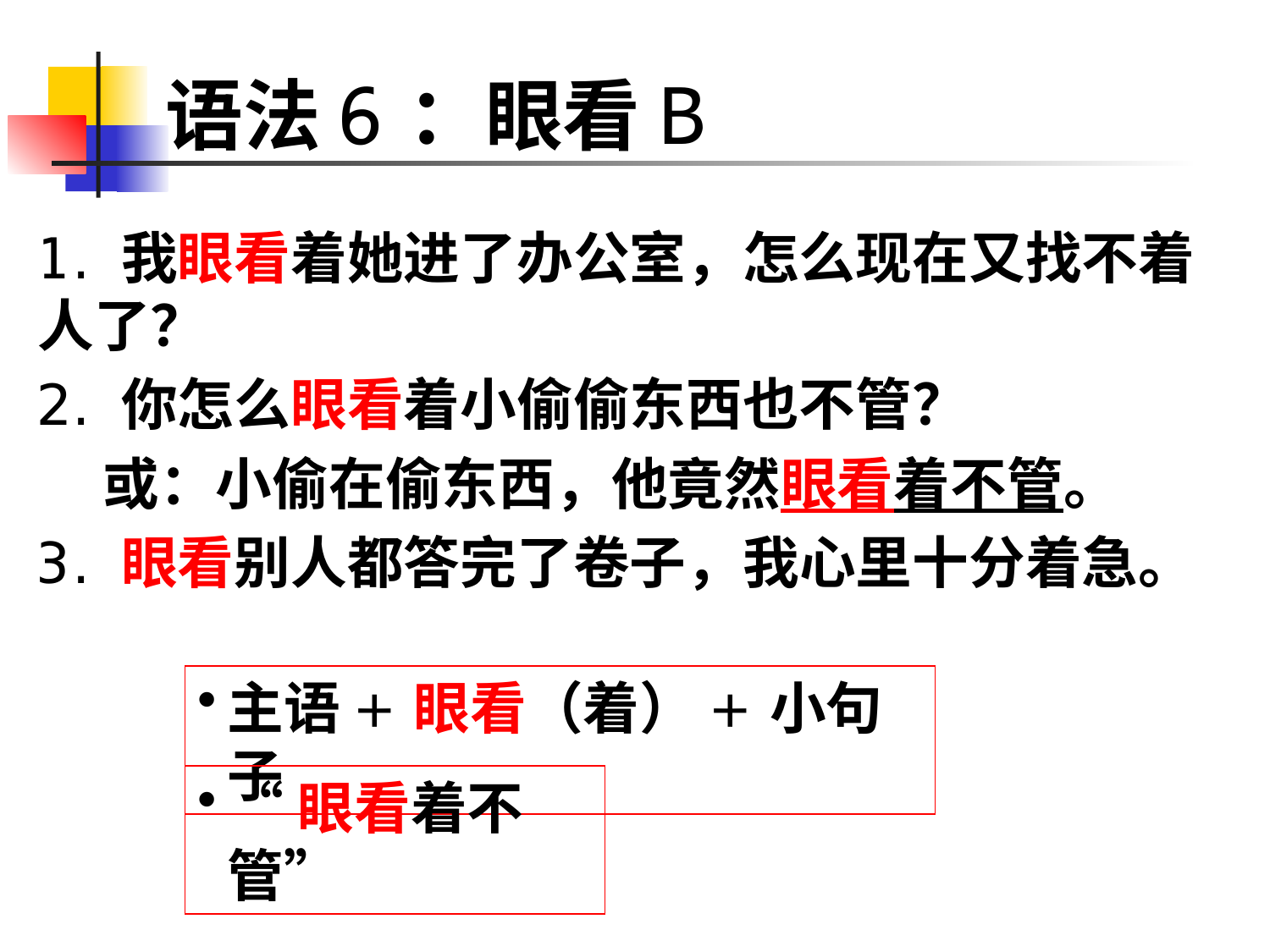

# 语法6：眼看B
1. 我眼看着她进了办公室，怎么现在又找不着人了？
2. 你怎么眼看着小偷偷东西也不管？
    或：小偷在偷东西，他竟然眼看着不管。
3. 眼看别人都答完了卷子，我心里十分着急。

主语+眼看（着）+小句子
“眼看着不管”